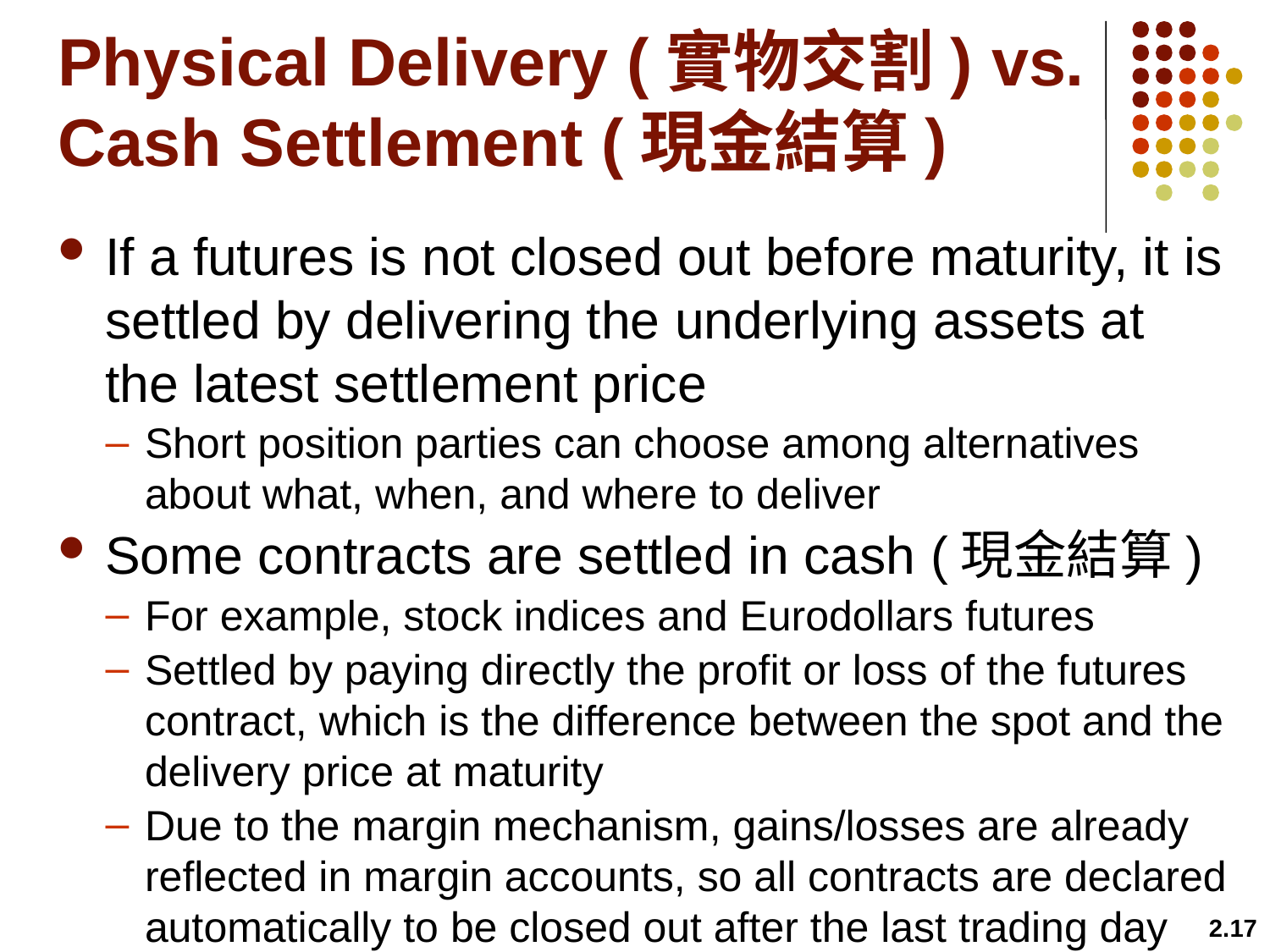

# Physical Delivery (實物交割) vs. Cash Settlement (現金結算)
If a futures is not closed out before maturity, it is settled by delivering the underlying assets at the latest settlement price
Short position parties can choose among alternatives about what, when, and where to deliver
Some contracts are settled in cash (現金結算)
For example, stock indices and Eurodollars futures
Settled by paying directly the profit or loss of the futures contract, which is the difference between the spot and the delivery price at maturity
Due to the margin mechanism, gains/losses are already reflected in margin accounts, so all contracts are declared automatically to be closed out after the last trading day
2.17